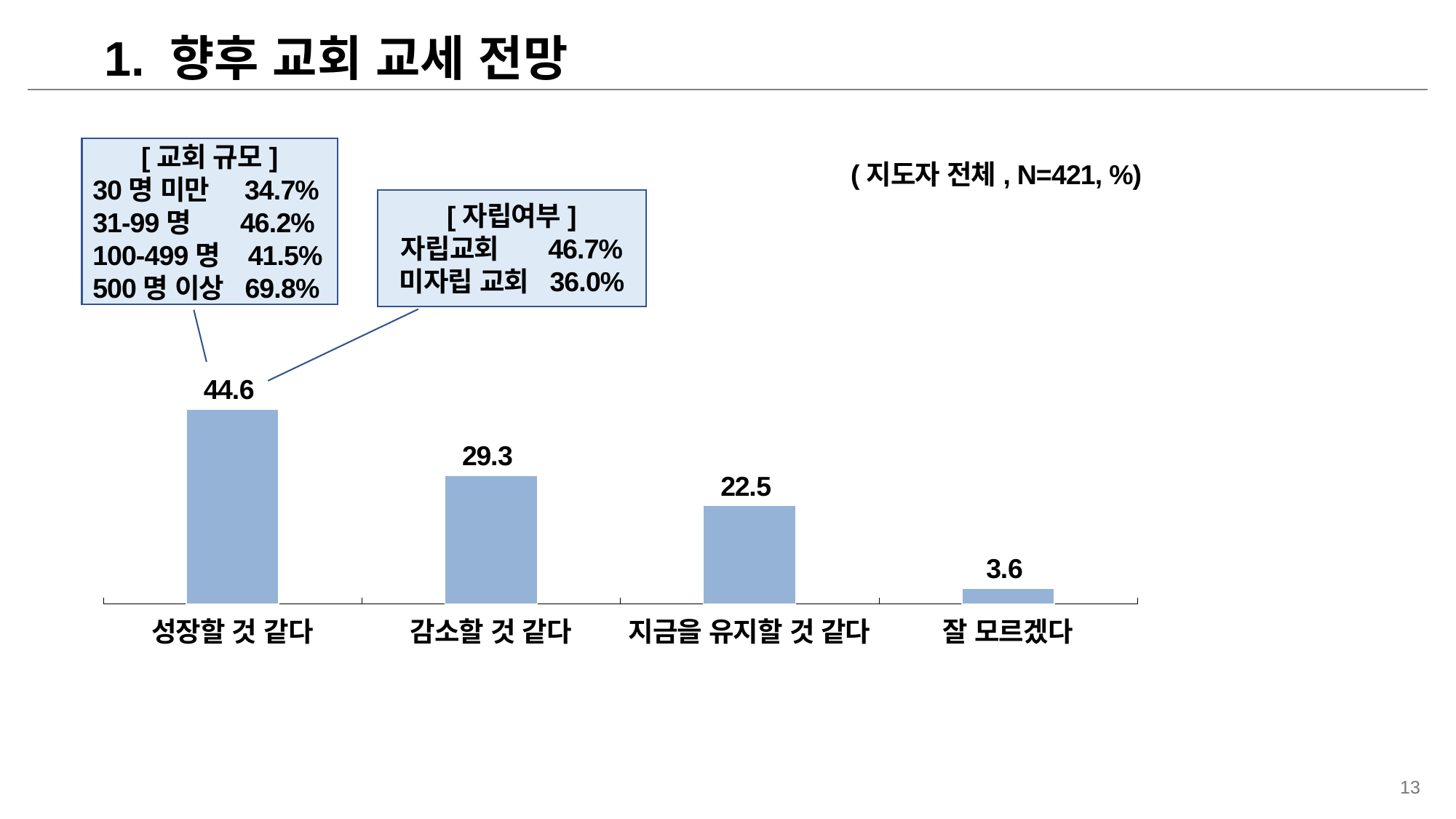

1. 향후 교회 교세 전망
[교회 규모]
30명 미만    34.7%
31-99명      46.2%
100-499명   41.5%
500명 이상  69.8%
(지도자 전체, N=421, %)
[자립여부]
자립교회      46.7%
미자립 교회  36.0%

### Chart

| Category | 개신교인 |
|---|---|
| 성장할 것 같다 | 감소할 것 같다 | 지금을 유지할 것 같다 | 잘 모르겠다 |
| --- | --- | --- | --- |